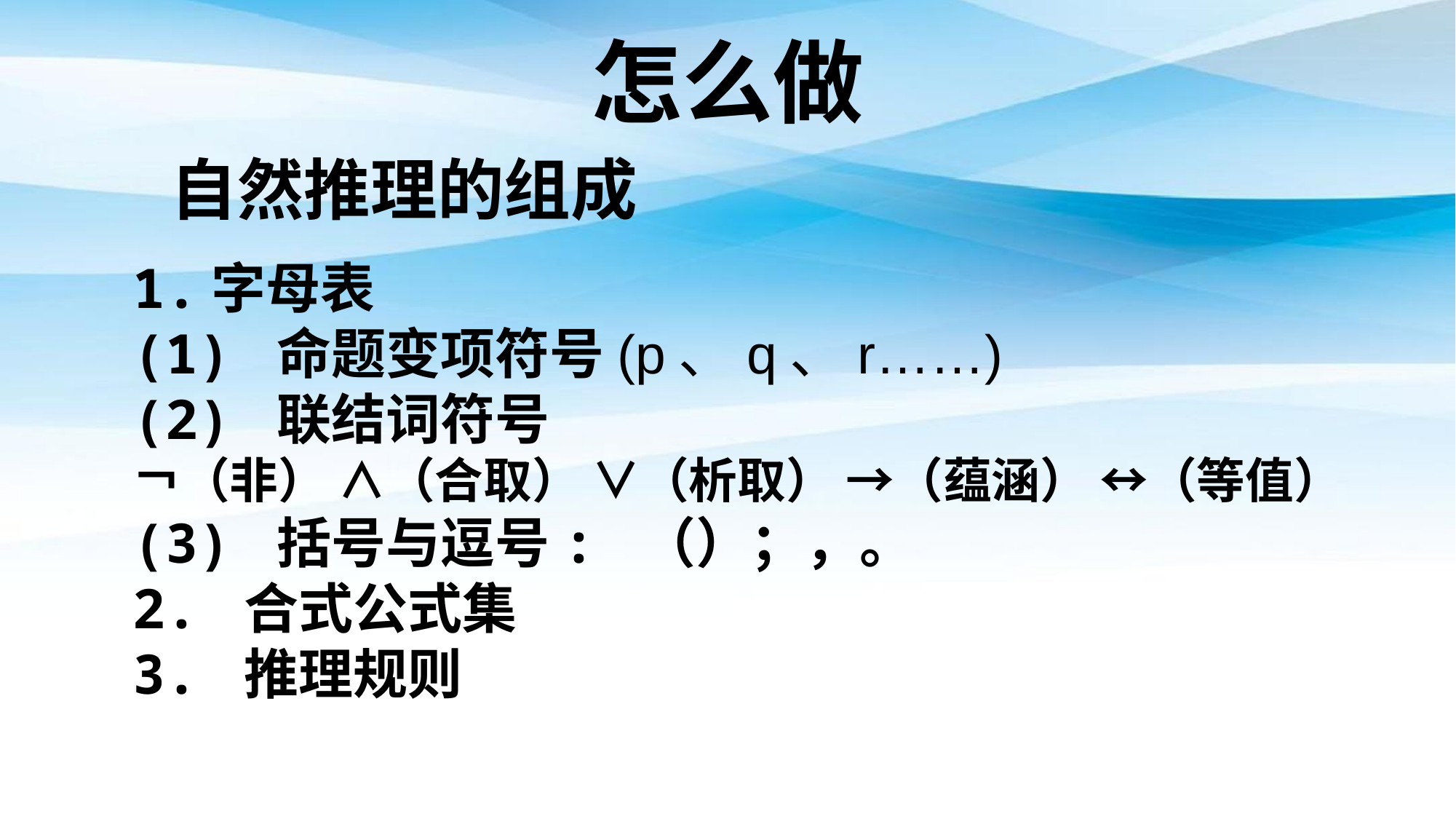

# 怎么做
自然推理的组成

1.字母表
(1) 命题变项符号(p、q、r……)
(2) 联结词符号
￢（非） ∧（合取） ∨（析取） →（蕴涵） ↔（等值）
(3) 括号与逗号: （）；，。
2. 合式公式集
3. 推理规则